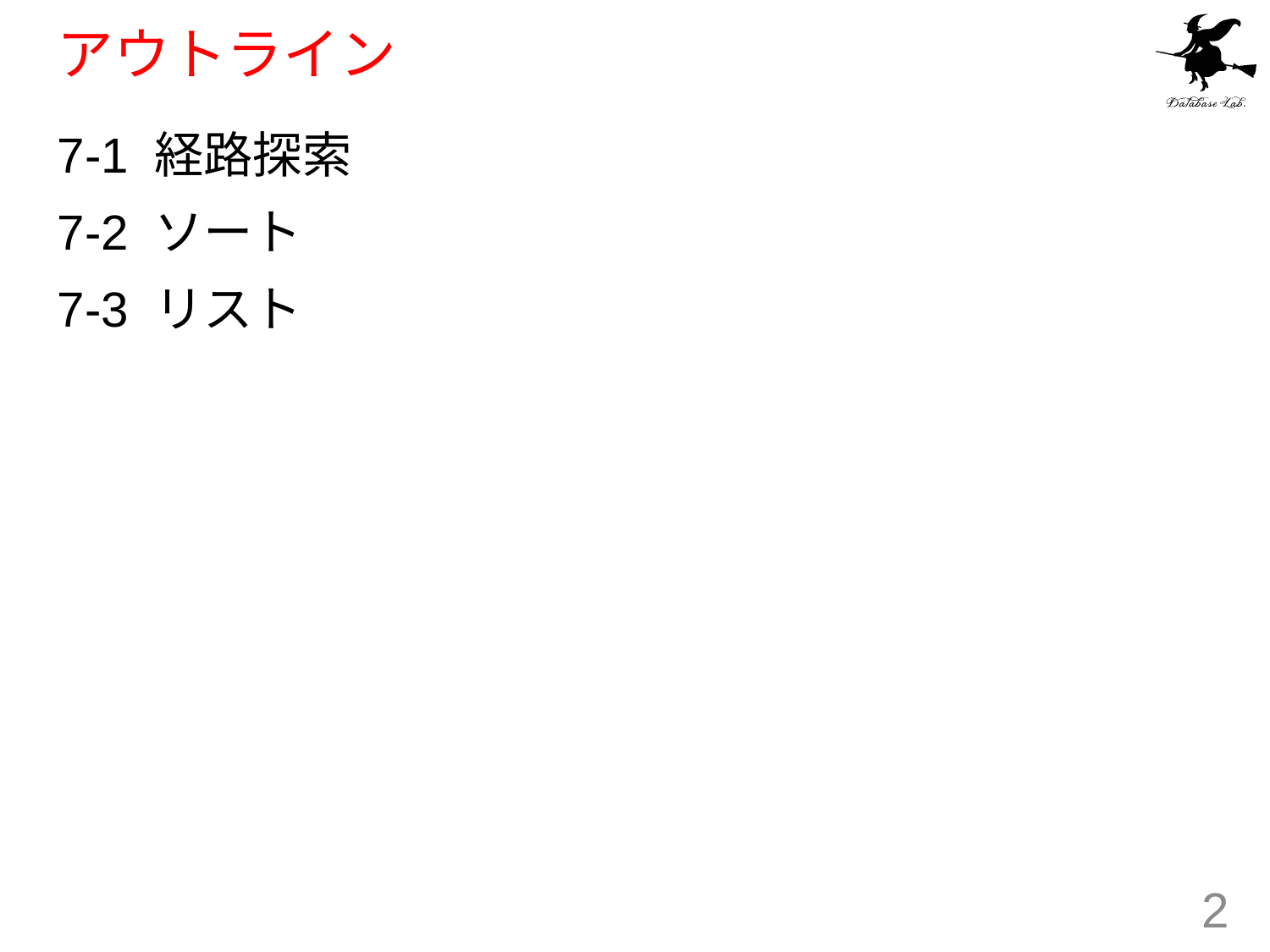

# アウトライン
7-1 経路探索
7-2 ソート
7-3 リスト

2